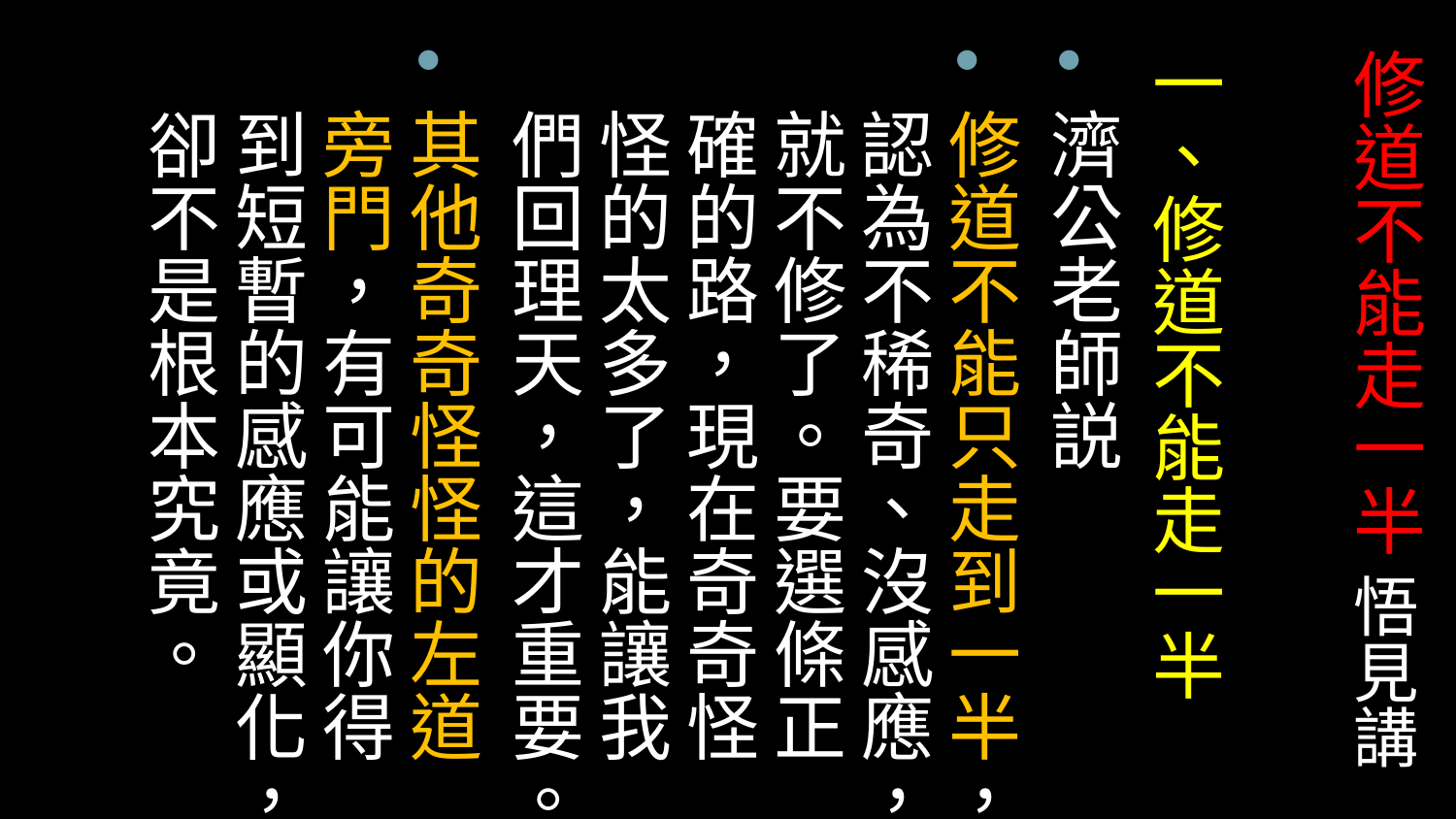

# 修道不能走一半 悟見講
一、修道不能走一半
濟公老師説
修道不能只走到一半，認為不稀奇、沒感應，就不修了。要選條正確的路，現在奇奇怪怪的太多了，能讓我們回理天，這才重要。
其他奇奇怪怪的左道旁門，有可能讓你得到短暫的感應或顯化，卻不是根本究竟。